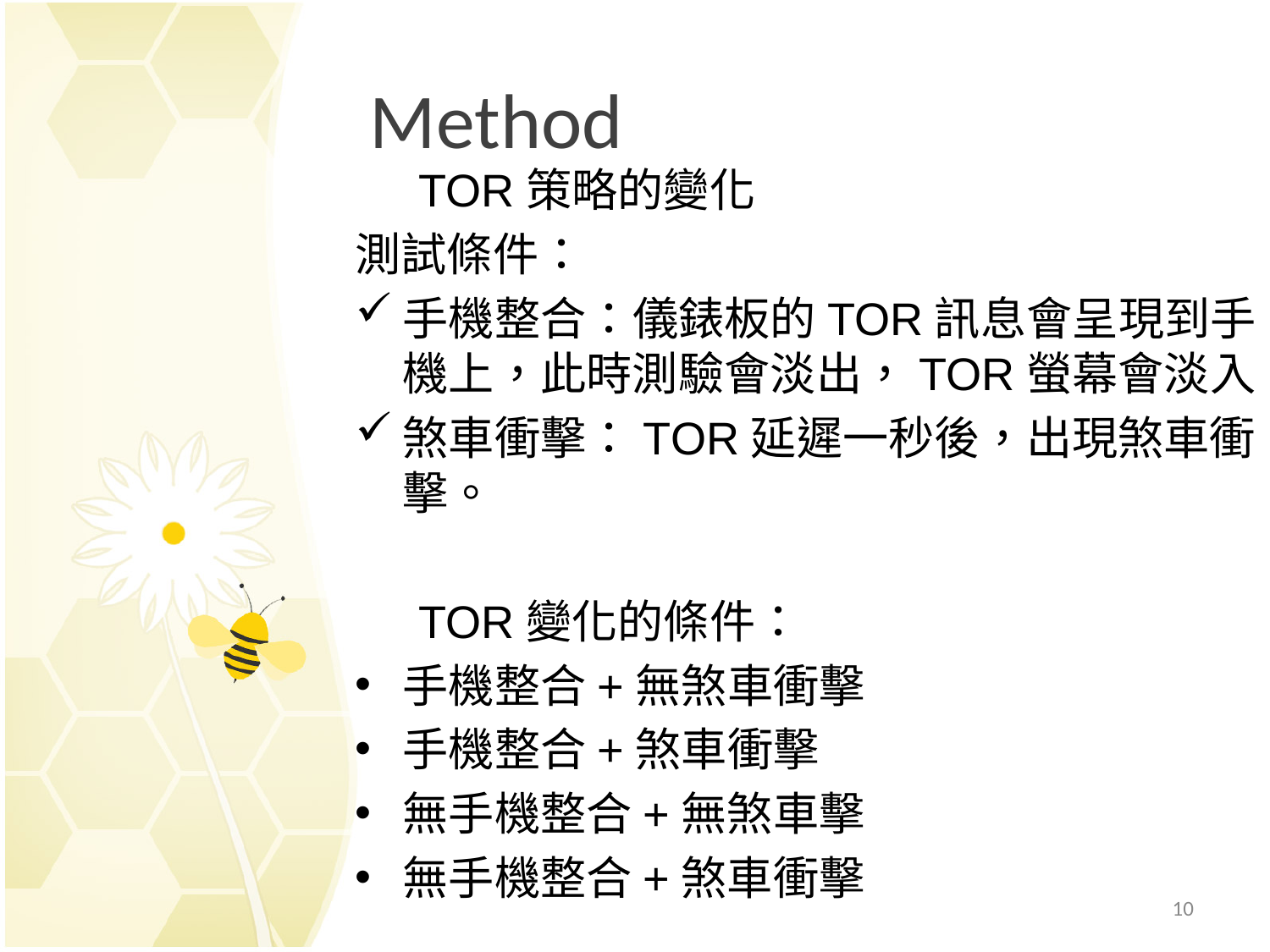

# Method
TOR策略的變化
測試條件：
手機整合：儀錶板的TOR訊息會呈現到手機上，此時測驗會淡出，TOR螢幕會淡入。
煞車衝擊：TOR延遲一秒後，出現煞車衝擊。

     TOR變化的條件：
手機整合+無煞車衝擊
手機整合+煞車衝擊
無手機整合+無煞車擊
無手機整合+煞車衝擊

10